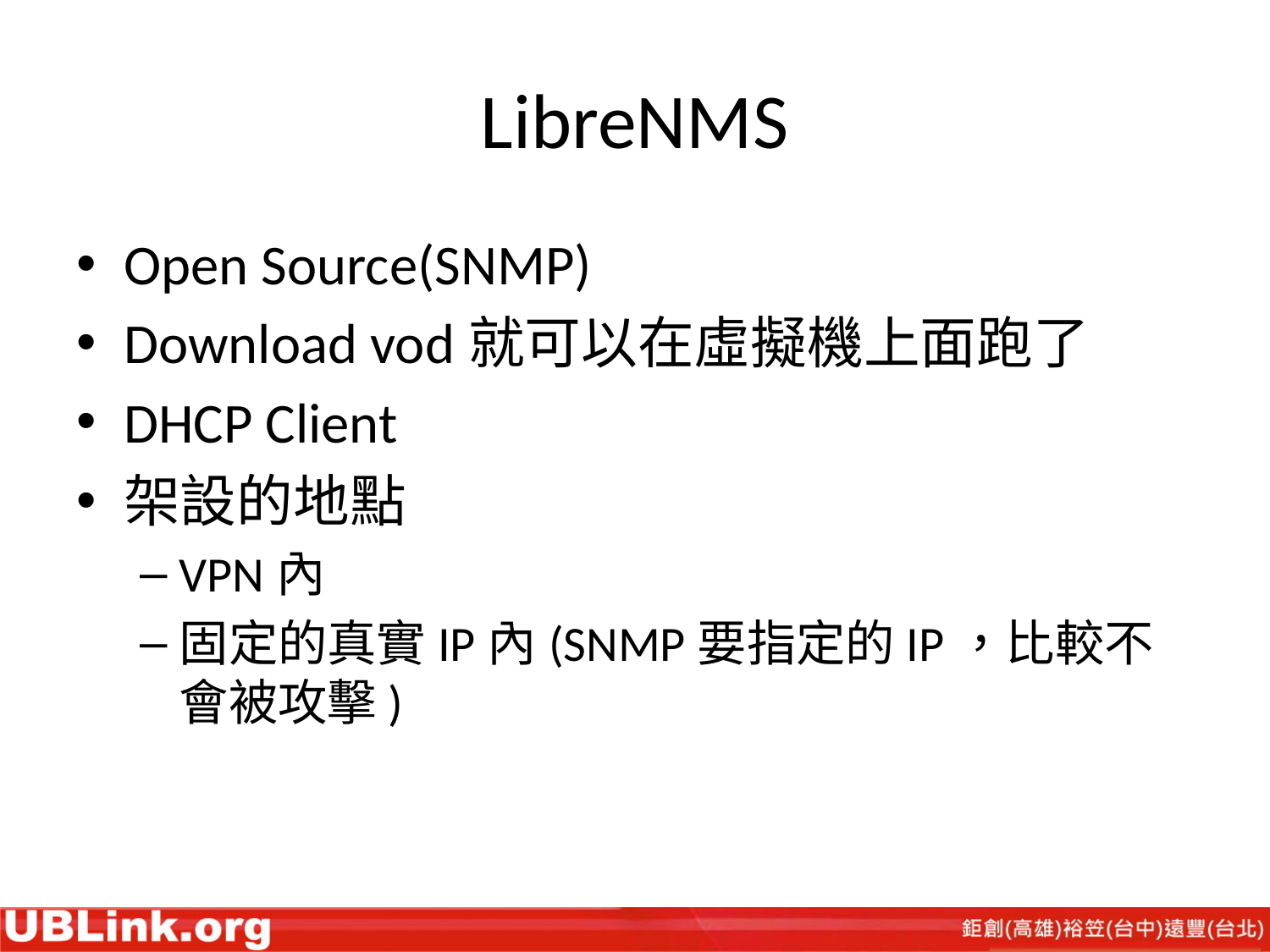

# LibreNMS
Open Source(SNMP)
Download vod就可以在虛擬機上面跑了
DHCP Client
架設的地點
VPN內
固定的真實IP內(SNMP要指定的IP，比較不會被攻擊)